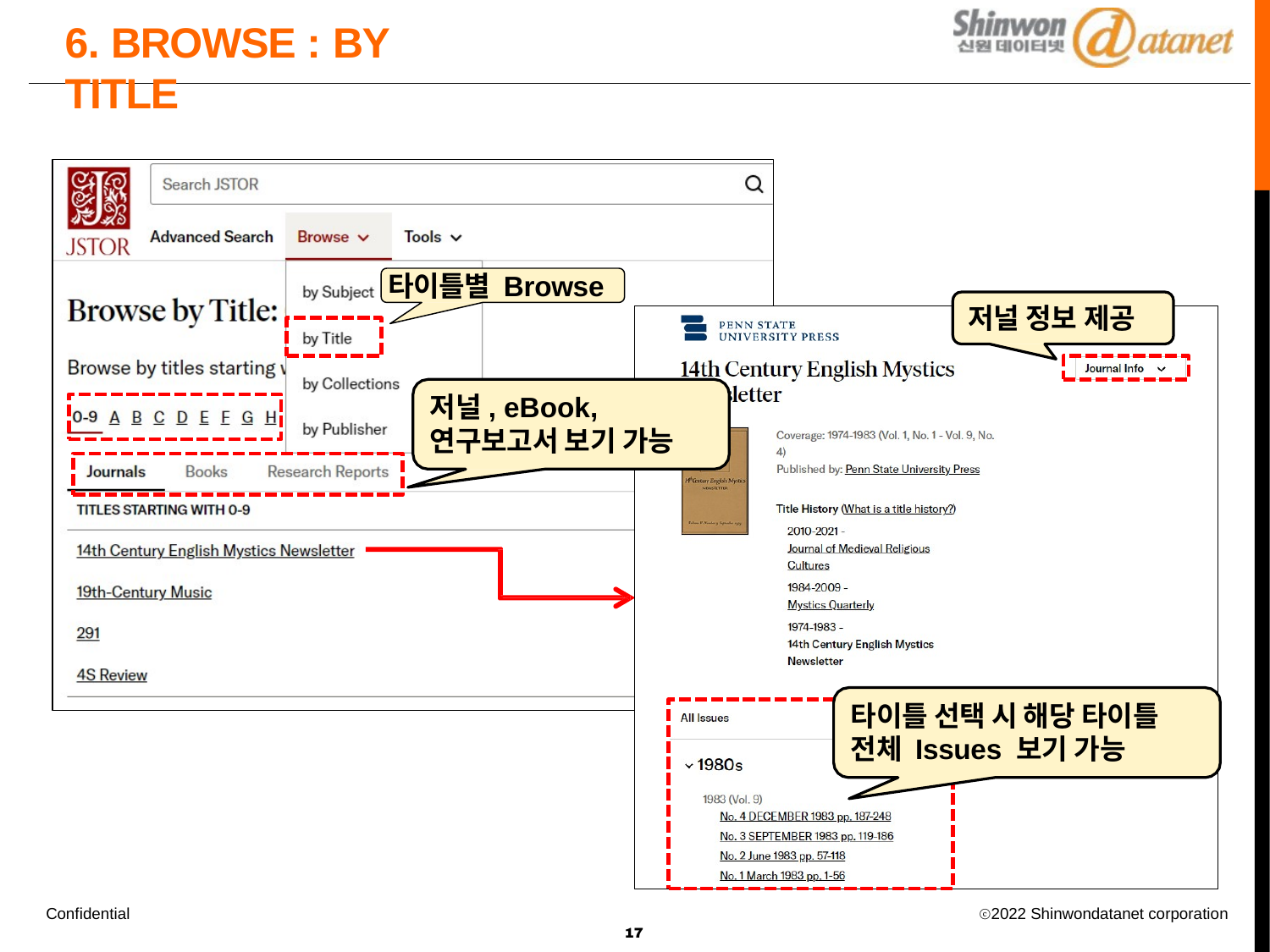

# 6. BROWSE : BY TITLE

타이틀별 Browse

저널 정보 제공

저널, eBook,  연구보고서 보기 가능

타이틀 선택 시 해당 타이틀  전체 Issues 보기 가능

Confidential
ⓒ2022 Shinwondatanet corporation
17